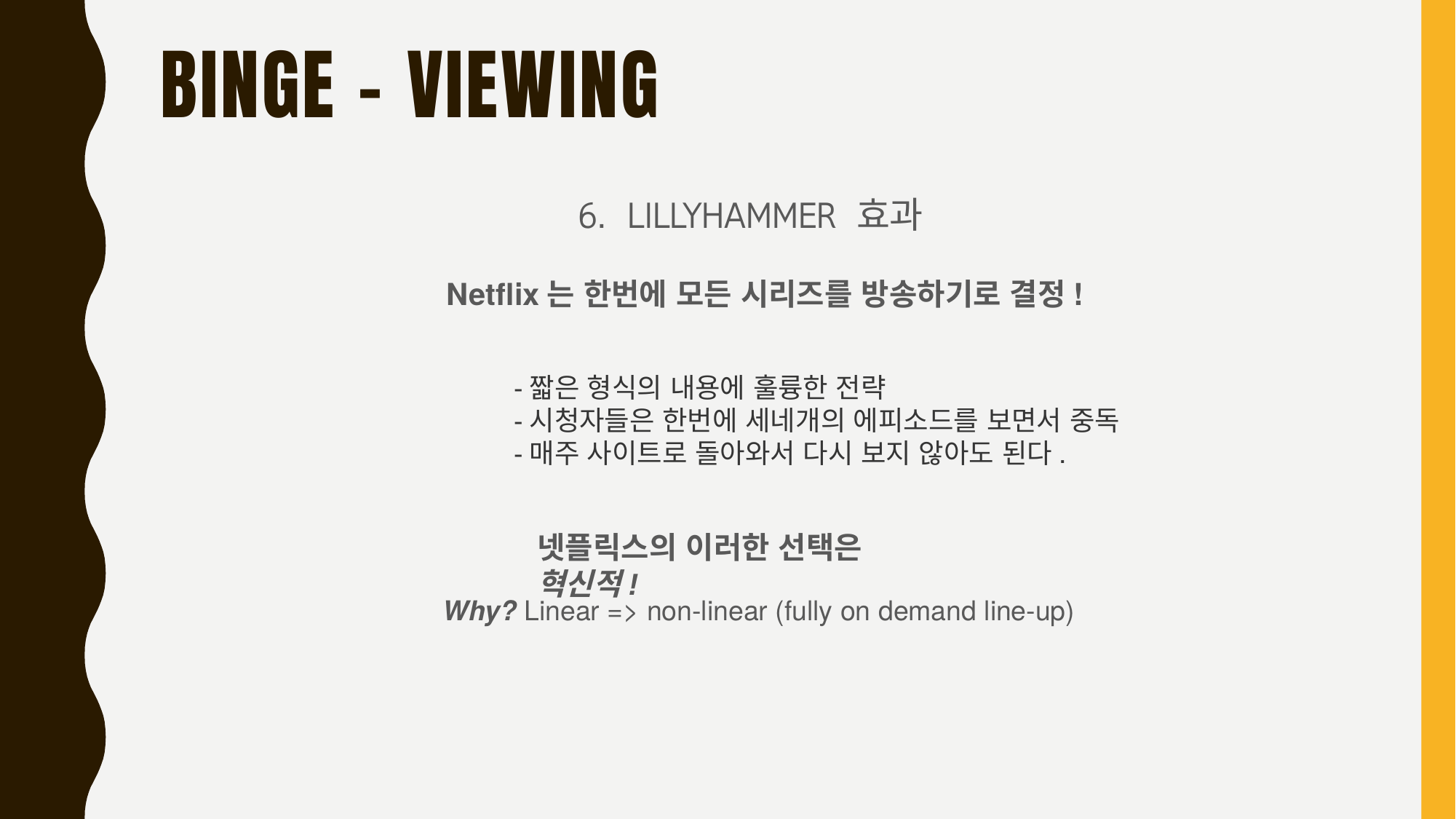

# Binge - viewing
6.  LILLYHAMMER 효과

Netflix는 한번에 모든 시리즈를 방송하기로 결정!

-짧은 형식의 내용에 훌륭한 전략
-시청자들은 한번에 세네개의 에피소드를 보면서 중독
-매주 사이트로 돌아와서 다시 보지 않아도 된다.
넷플릭스의 이러한 선택은 혁신적!
Why? Linear => non-linear (fully on demand line-up)